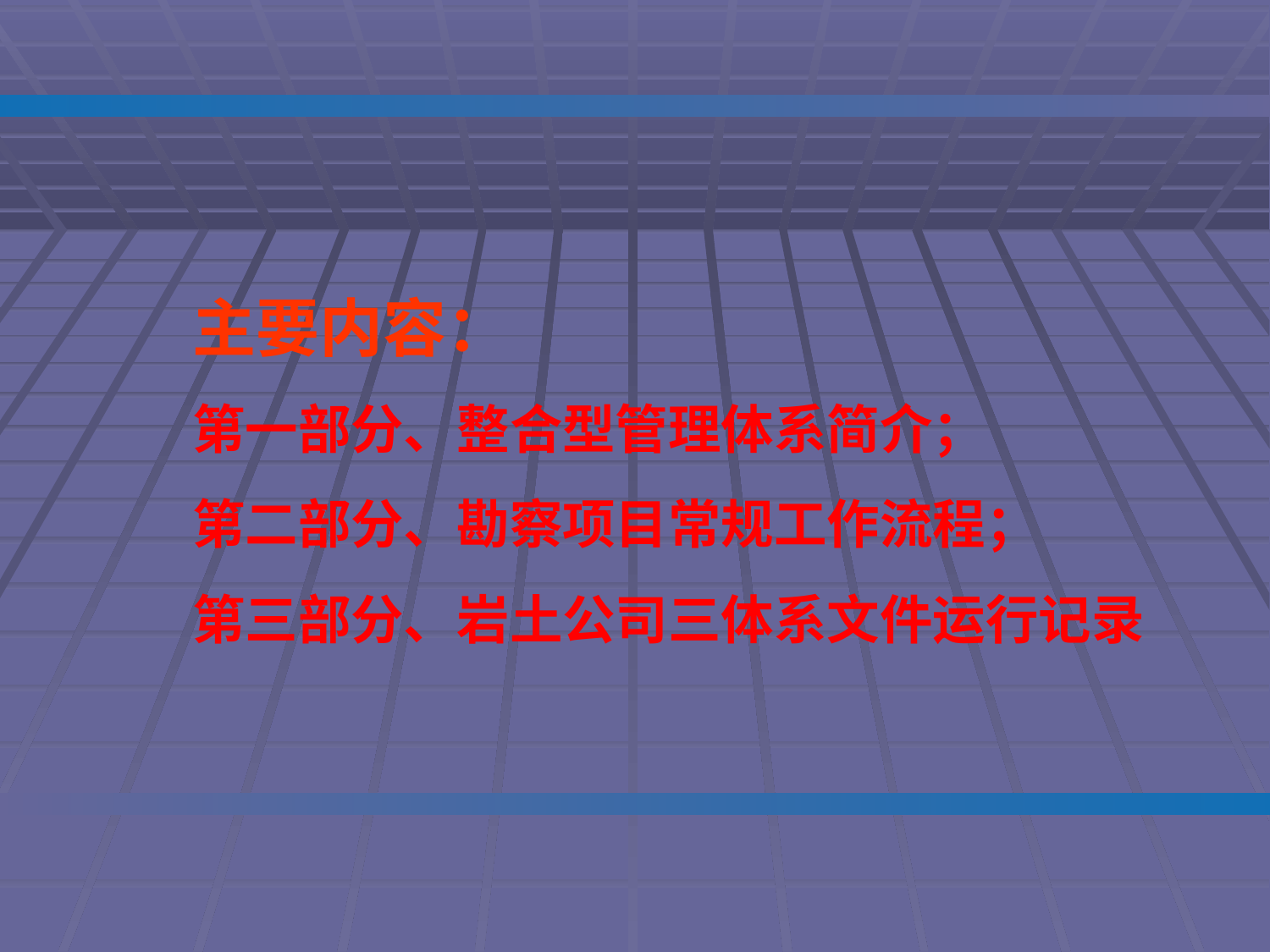

主要内容：
第一部分、整合型管理体系简介；
第二部分、勘察项目常规工作流程；
第三部分、岩土公司三体系文件运行记录

#